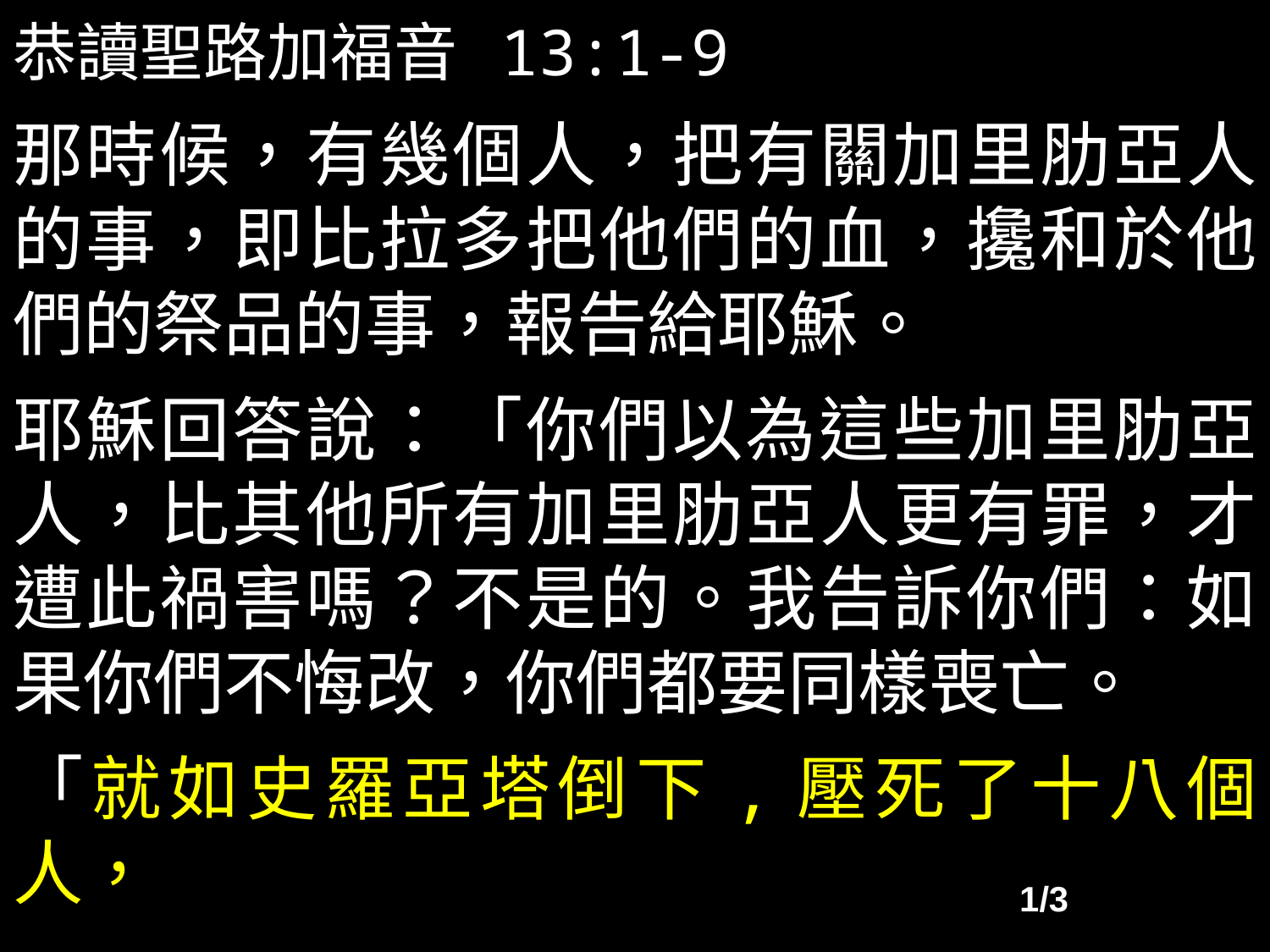

恭讀聖路加福音  13:1-9
那時候，有幾個人，把有關加里肋亞人的事，即比拉多把他們的血，攙和於他們的祭品的事，報告給耶穌。
耶穌回答說：「你們以為這些加里肋亞人，比其他所有加里肋亞人更有罪，才遭此禍害嗎？不是的。我告訴你們：如果你們不悔改，你們都要同樣喪亡。
「就如史羅亞塔倒下,壓死了十八個人，
1/3